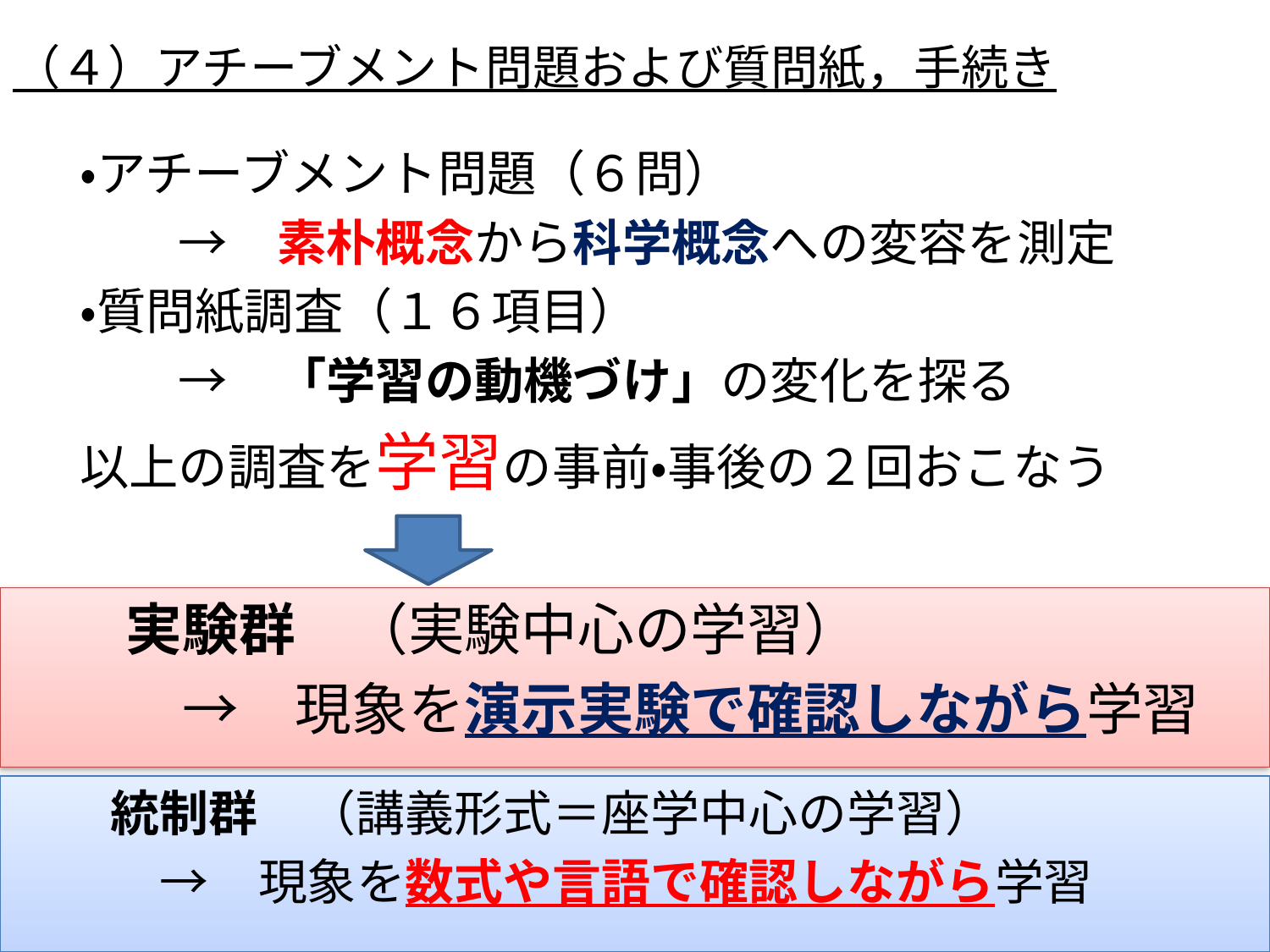

# （４）アチーブメント問題および質問紙，手続き
　・アチーブメント問題（６問）
　　　→　素朴概念から科学概念への変容を測定
　・質問紙調査（１６項目）
　　　→　「学習の動機づけ」の変化を探る
　以上の調査を学習の事前・事後の２回おこなう

　　実験群　（実験中心の学習）
　　　→　現象を演示実験で確認しながら学習
　　統制群　（講義形式＝座学中心の学習）
　　　→　現象を数式や言語で確認しながら学習